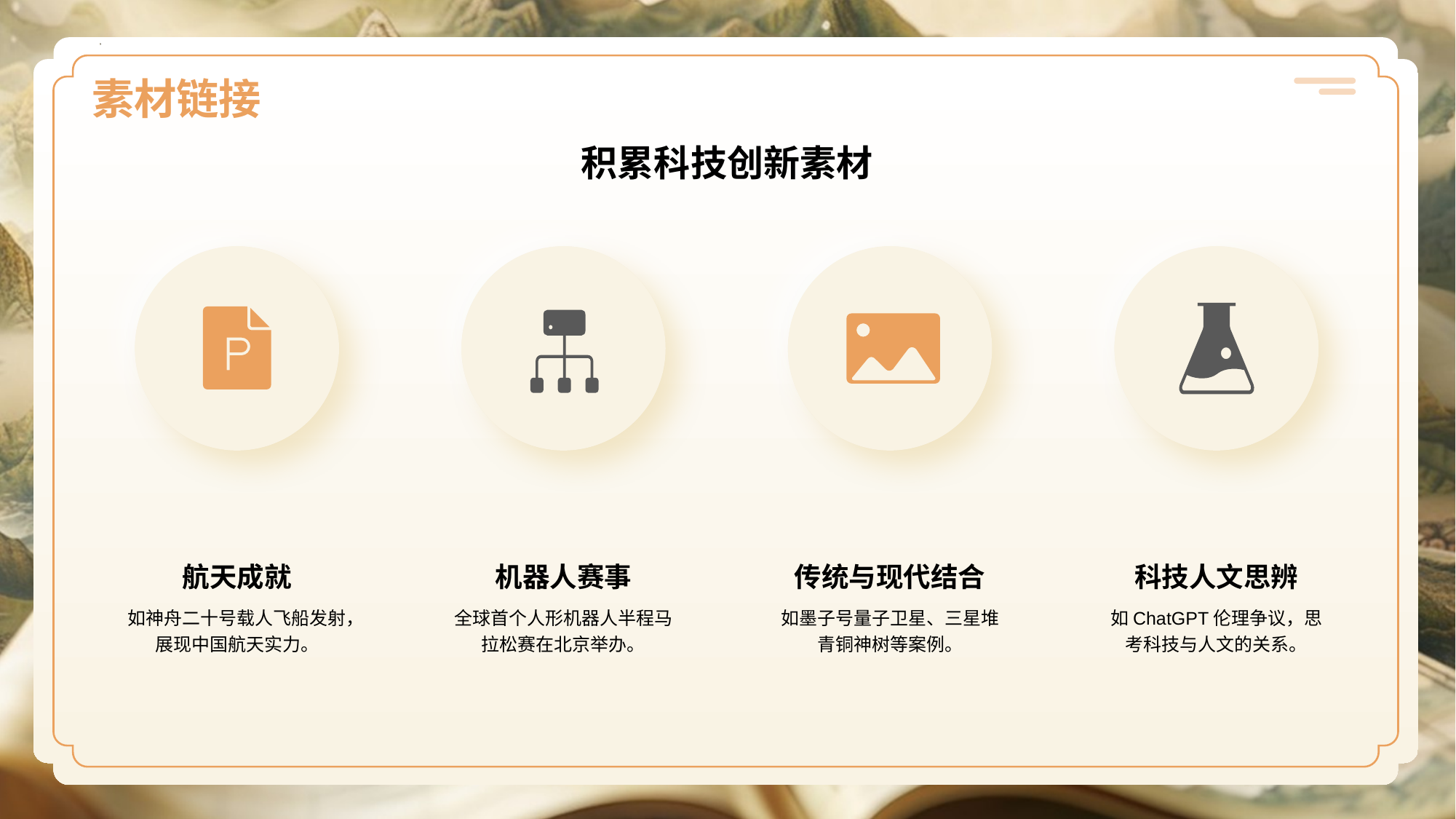

# 素材链接
积累科技创新素材

航天成就
如神舟二十号载人飞船发射，展现中国航天实力。

机器人赛事
全球首个人形机器人半程马拉松赛在北京举办。

传统与现代结合
如墨子号量子卫星、三星堆青铜神树等案例。

科技人文思辨
如ChatGPT伦理争议，思考科技与人文的关系。